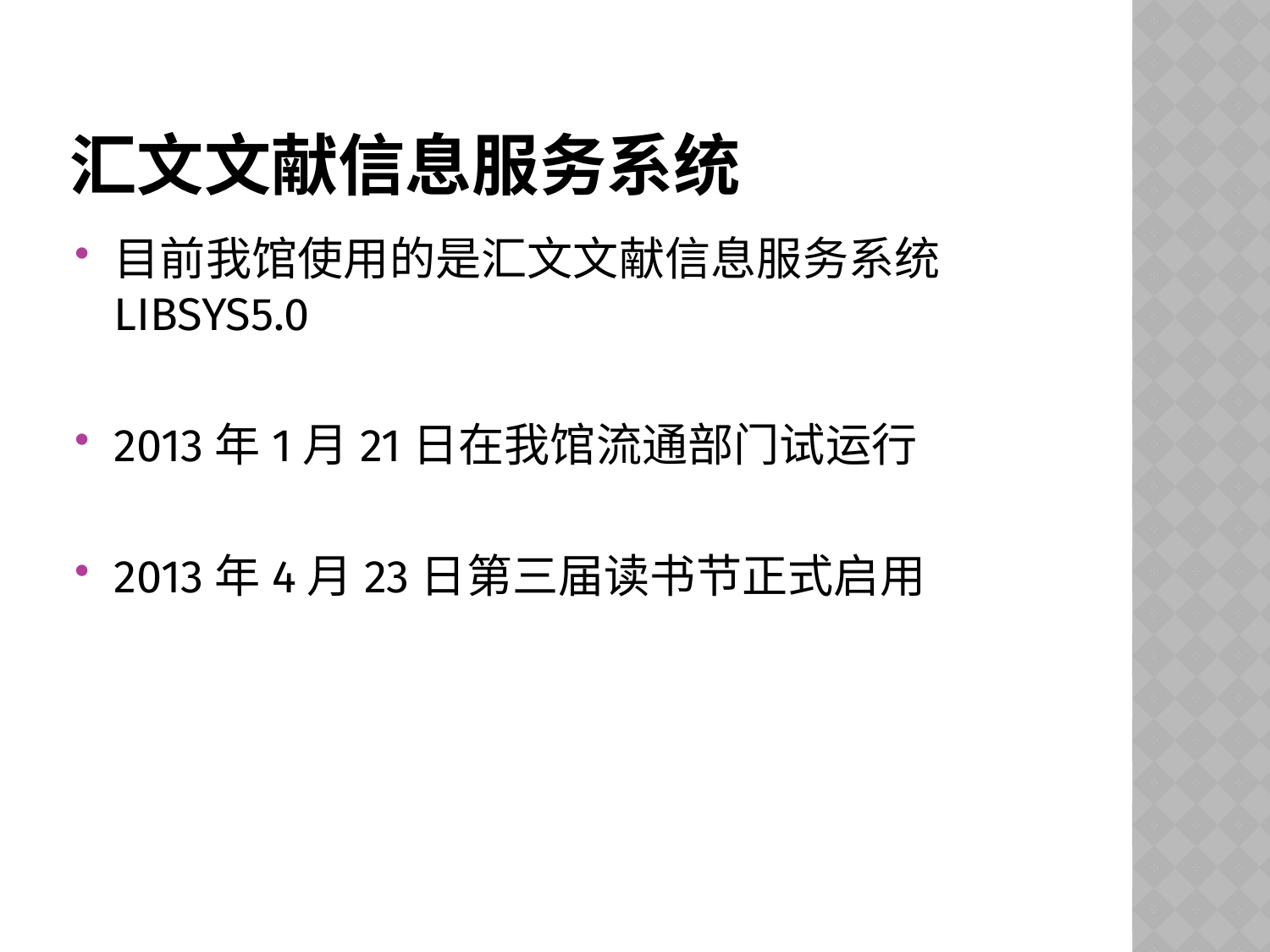

# 汇文文献信息服务系统
目前我馆使用的是汇文文献信息服务系统LIBSYS5.0

2013年1月21日在我馆流通部门试运行

2013年4月23日第三届读书节正式启用